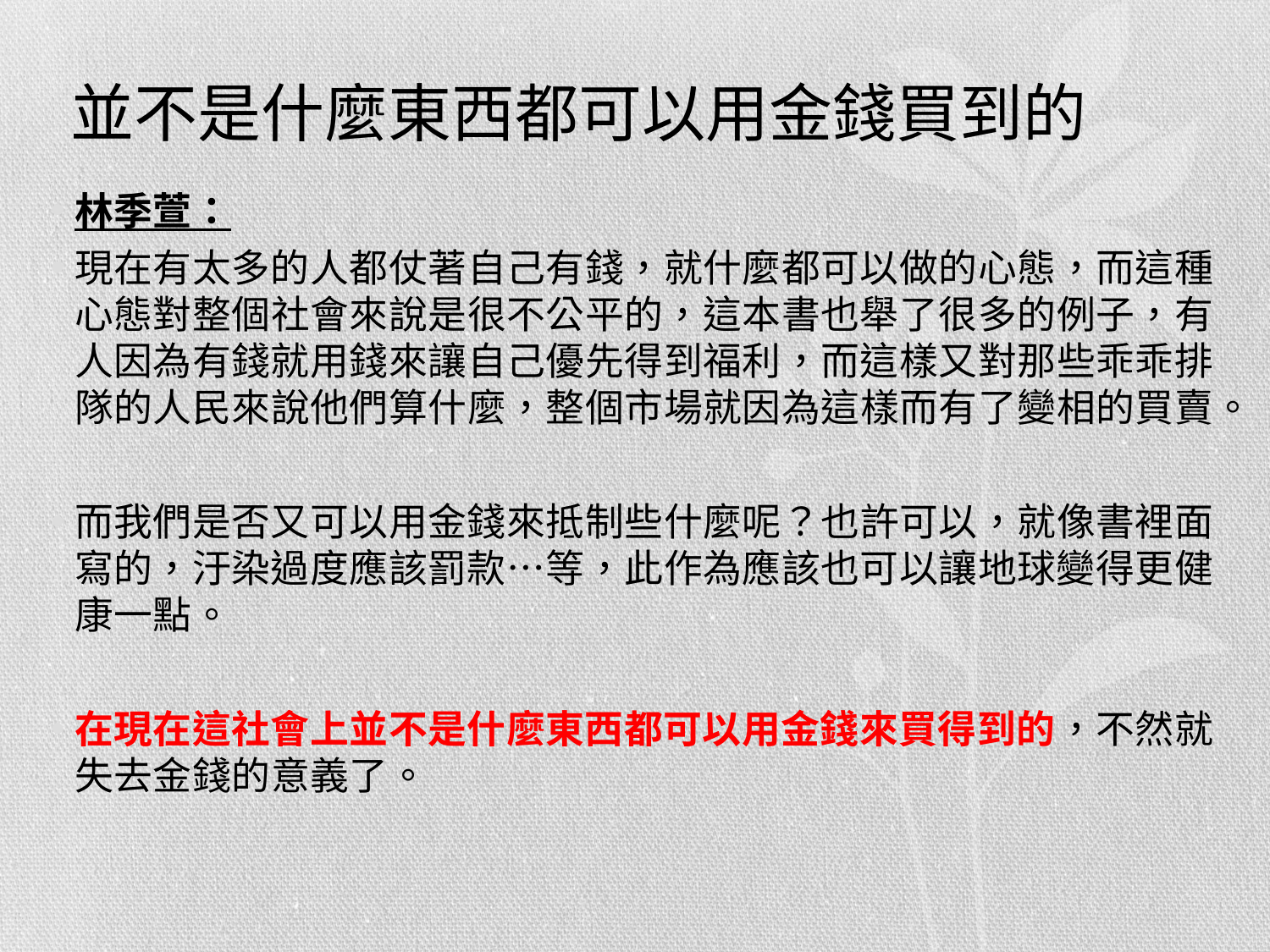

# 並不是什麼東西都可以用金錢買到的
林季萱：
現在有太多的人都仗著自己有錢，就什麼都可以做的心態，而這種心態對整個社會來說是很不公平的，這本書也舉了很多的例子，有人因為有錢就用錢來讓自己優先得到福利，而這樣又對那些乖乖排隊的人民來說他們算什麼，整個市場就因為這樣而有了變相的買賣。

而我們是否又可以用金錢來抵制些什麼呢？也許可以，就像書裡面寫的，汙染過度應該罰款…等，此作為應該也可以讓地球變得更健康一點。

在現在這社會上並不是什麼東西都可以用金錢來買得到的，不然就失去金錢的意義了。